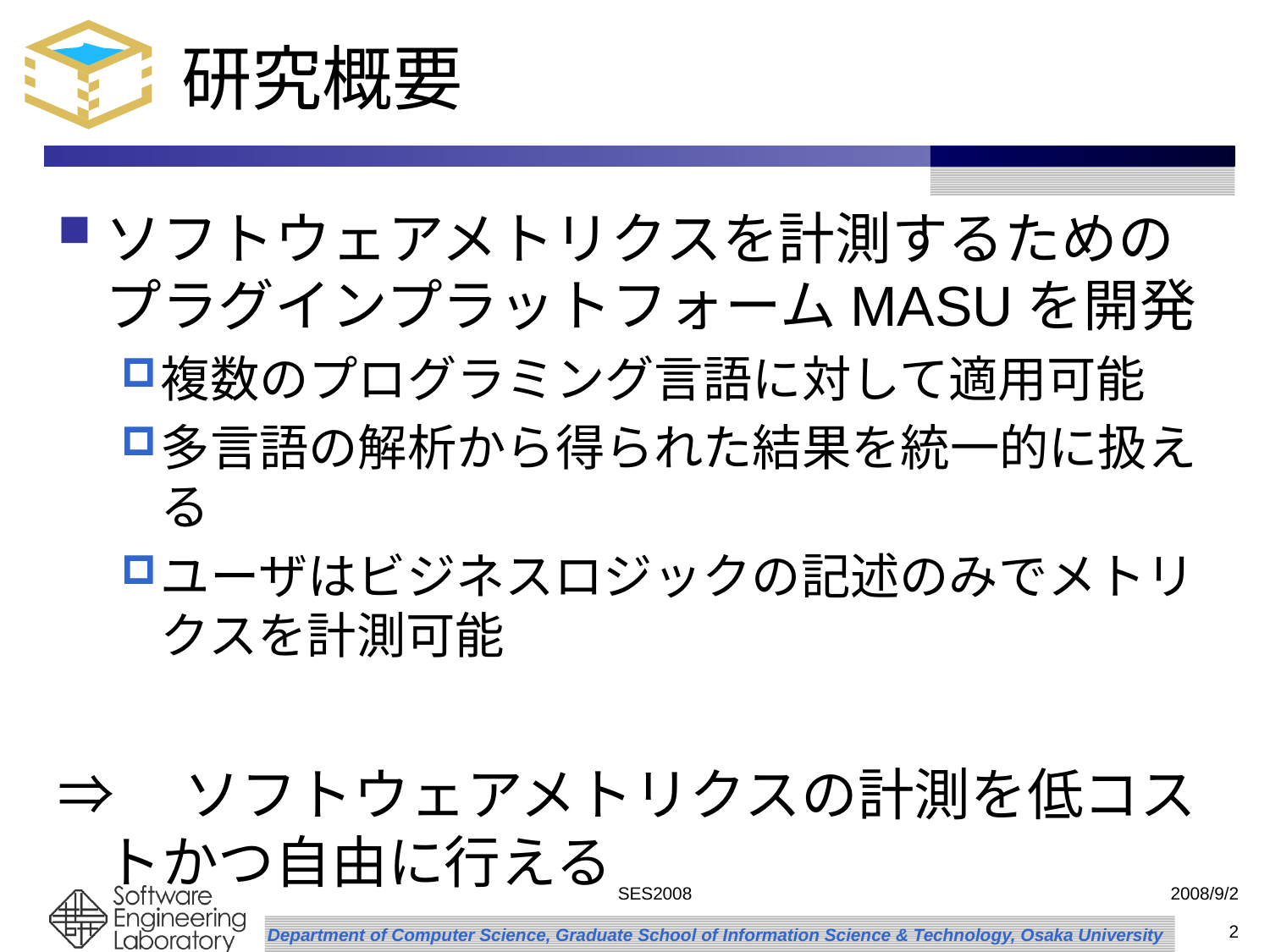

# 研究概要
ソフトウェアメトリクスを計測するためのプラグインプラットフォームMASUを開発
複数のプログラミング言語に対して適用可能
多言語の解析から得られた結果を統一的に扱える
ユーザはビジネスロジックの記述のみでメトリクスを計測可能

⇒　ソフトウェアメトリクスの計測を低コストかつ自由に行える
SES2008
2008/9/2
2